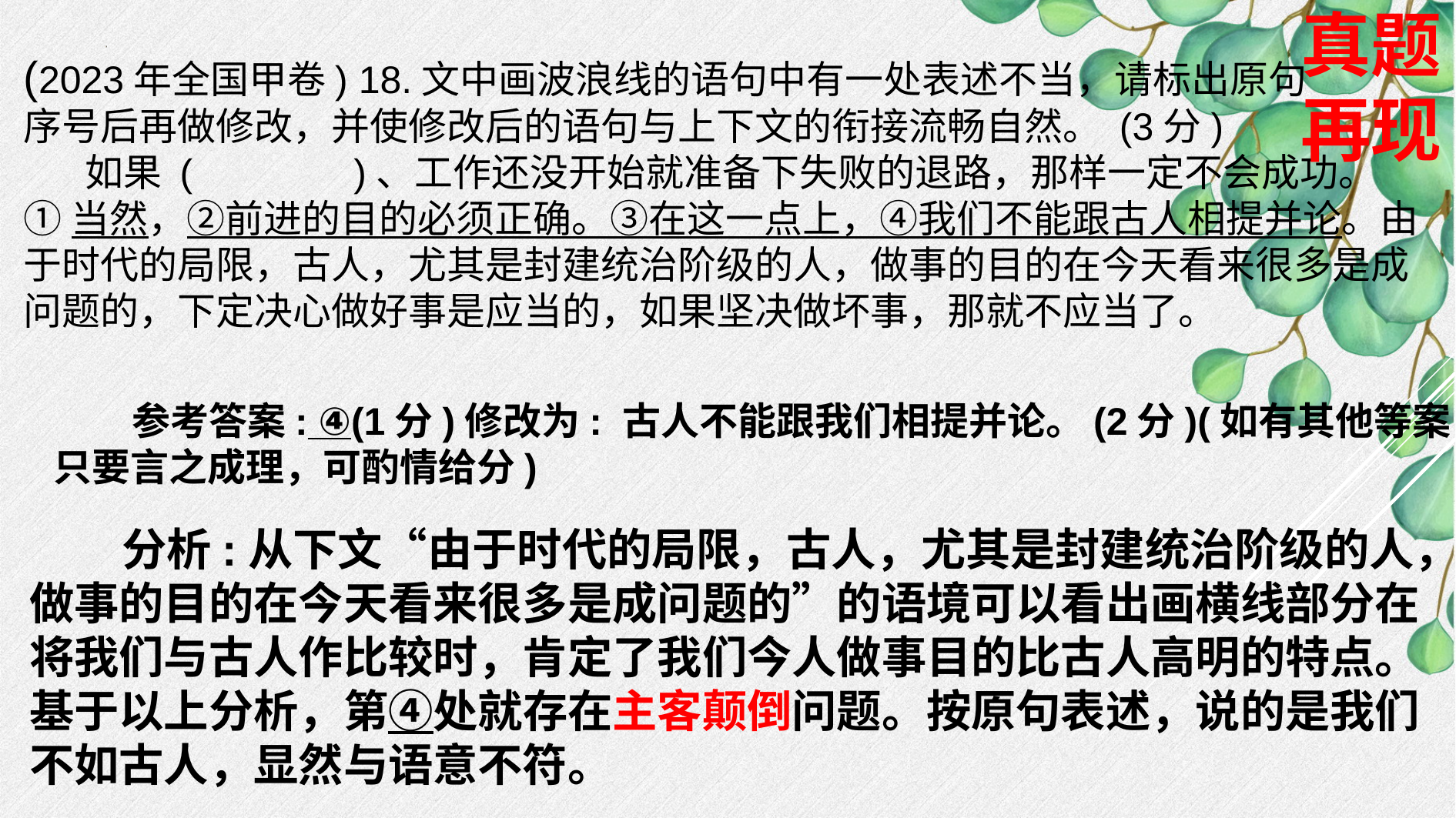

真题再现
(2023年全国甲卷) 18.文中画波浪线的语句中有一处表述不当，请标出原句
序号后再做修改，并使修改后的语句与上下文的衔接流畅自然。 (3分)
      如果 (               )、工作还没开始就准备下失败的退路，那样一定不会成功。
①当然，②前进的目的必须正确。③在这一点上，④我们不能跟古人相提并论。由于时代的局限，古人，尤其是封建统治阶级的人，做事的目的在今天看来很多是成问题的，下定决心做好事是应当的，如果坚决做坏事，那就不应当了。
        参考答案: ④(1分)修改为: 古人不能跟我们相提并论。(2分)(如有其他等案，只要言之成理，可酌情给分)
        分析:从下文“由于时代的局限，古人，尤其是封建统治阶级的人，做事的目的在今天看来很多是成问题的”的语境可以看出画横线部分在将我们与古人作比较时，肯定了我们今人做事目的比古人高明的特点。基于以上分析，第④处就存在主客颠倒问题。按原句表述，说的是我们不如古人，显然与语意不符。